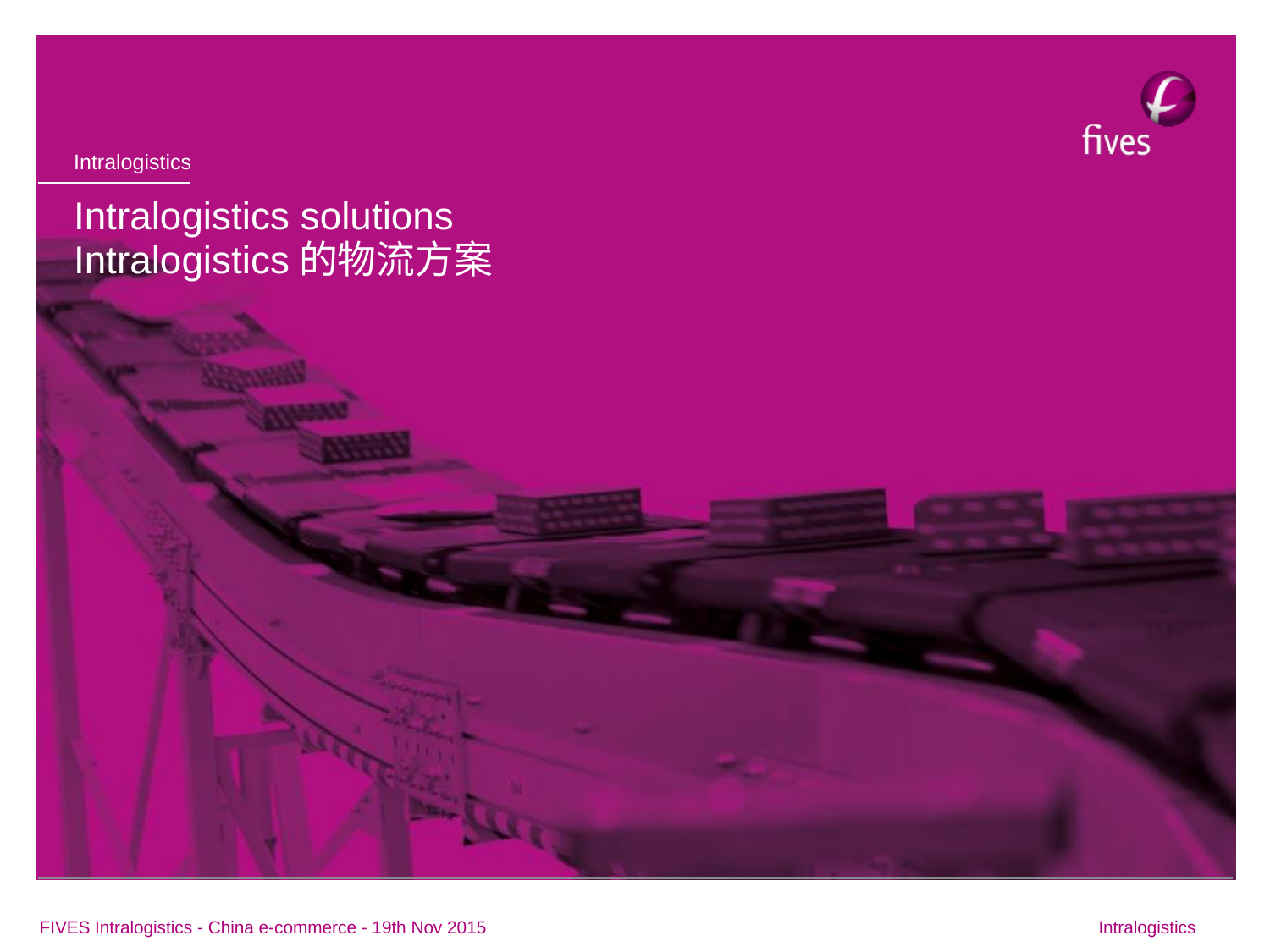

# Intralogistics solutions Intralogistics的物流方案
FIVES Intralogistics - China e-commerce - 19th Nov 2015